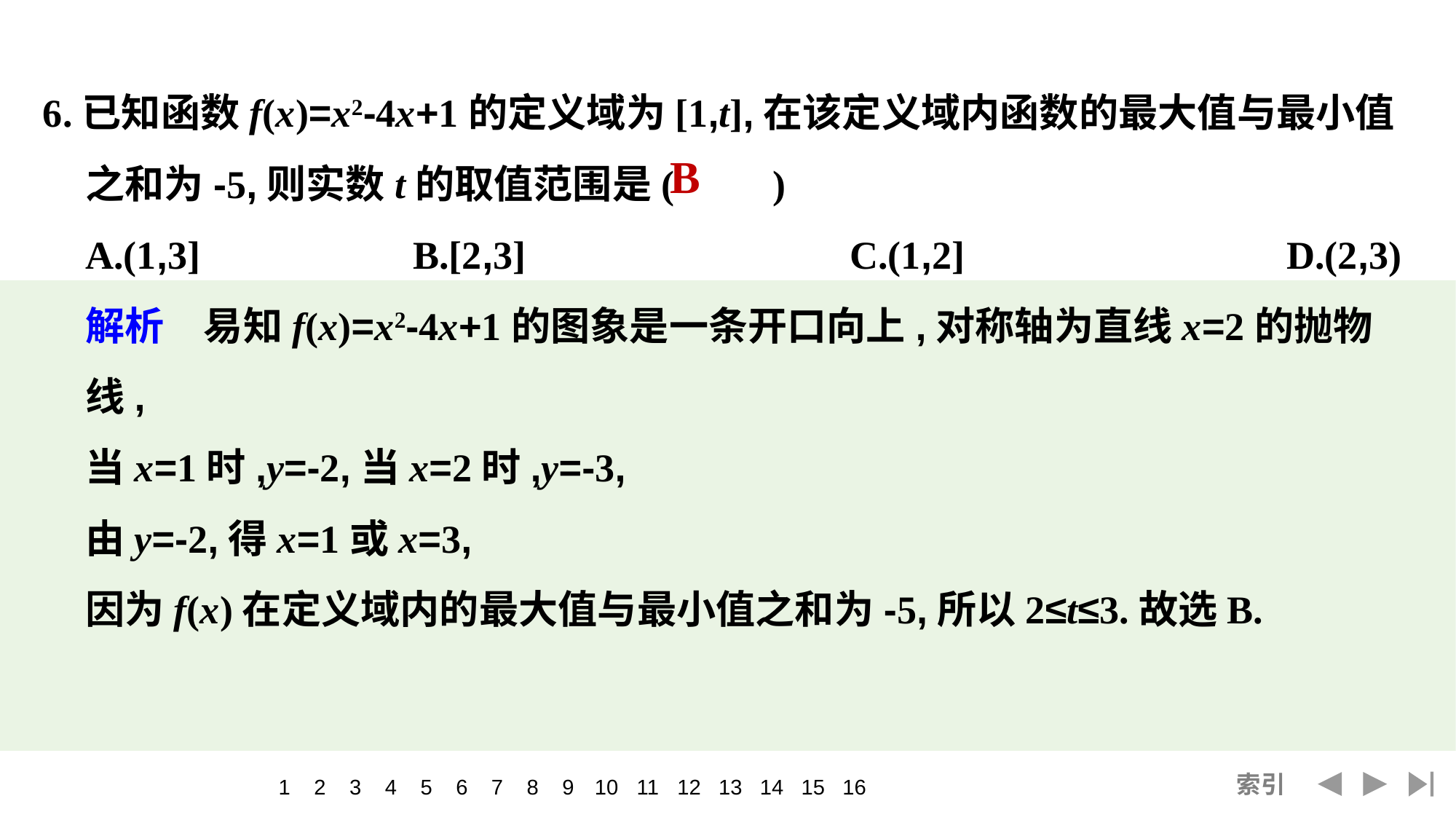

6.已知函数f(x)=x2-4x+1的定义域为[1,t],在该定义域内函数的最大值与最小值之和为-5,则实数t的取值范围是(　　)
	A.(1,3]		B.[2,3]			C.(1,2]			D.(2,3)
	解析　易知f(x)=x2-4x+1的图象是一条开口向上,对称轴为直线x=2的抛物线,
	当x=1时,y=-2,当x=2时,y=-3,
	由y=-2,得x=1或x=3,
	因为f(x)在定义域内的最大值与最小值之和为-5,所以2≤t≤3.故选B.
B